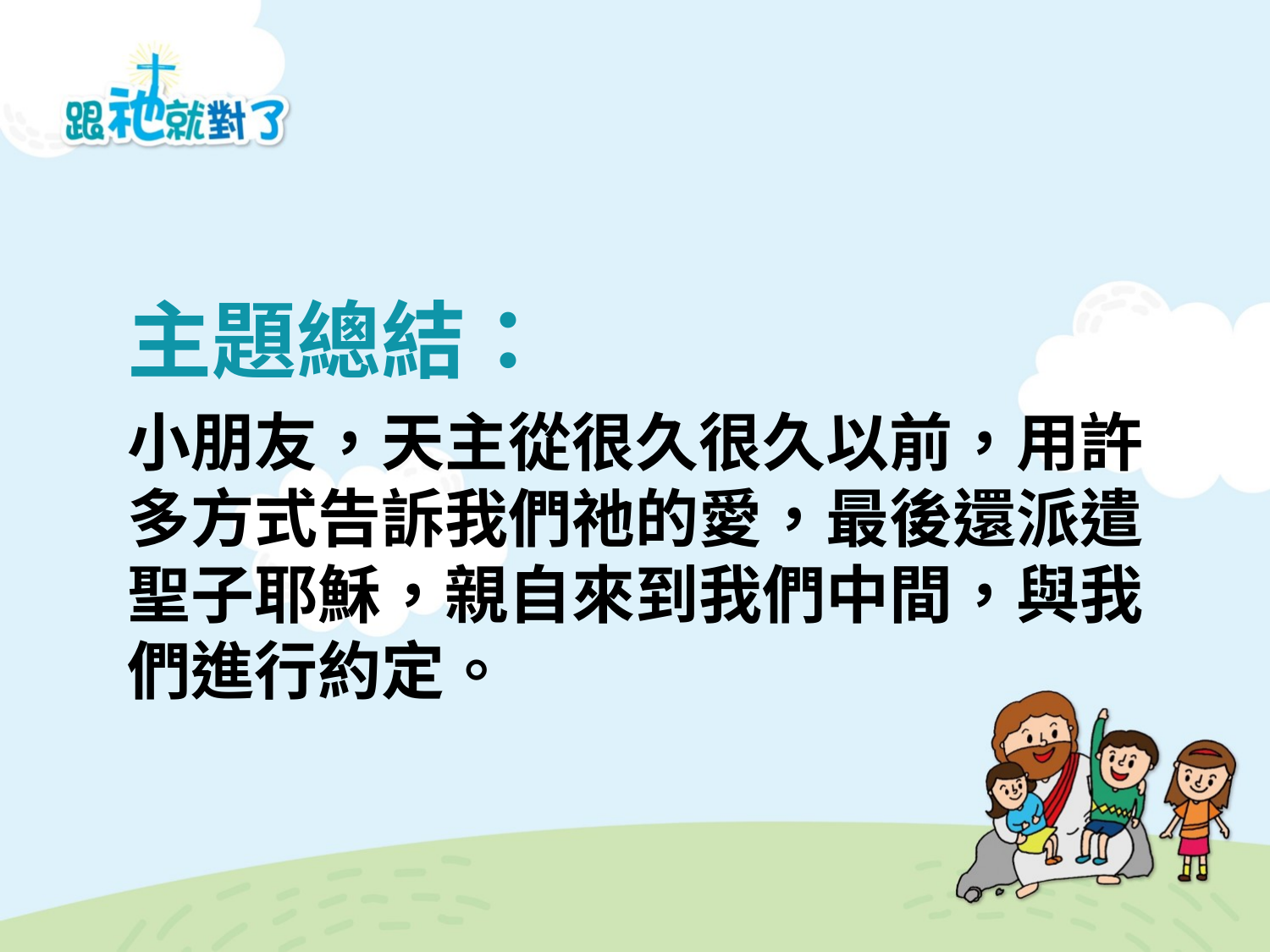

主題總結：
小朋友，天主從很久很久以前，用許多方式告訴我們祂的愛，最後還派遣聖子耶穌，親自來到我們中間，與我們進行約定。